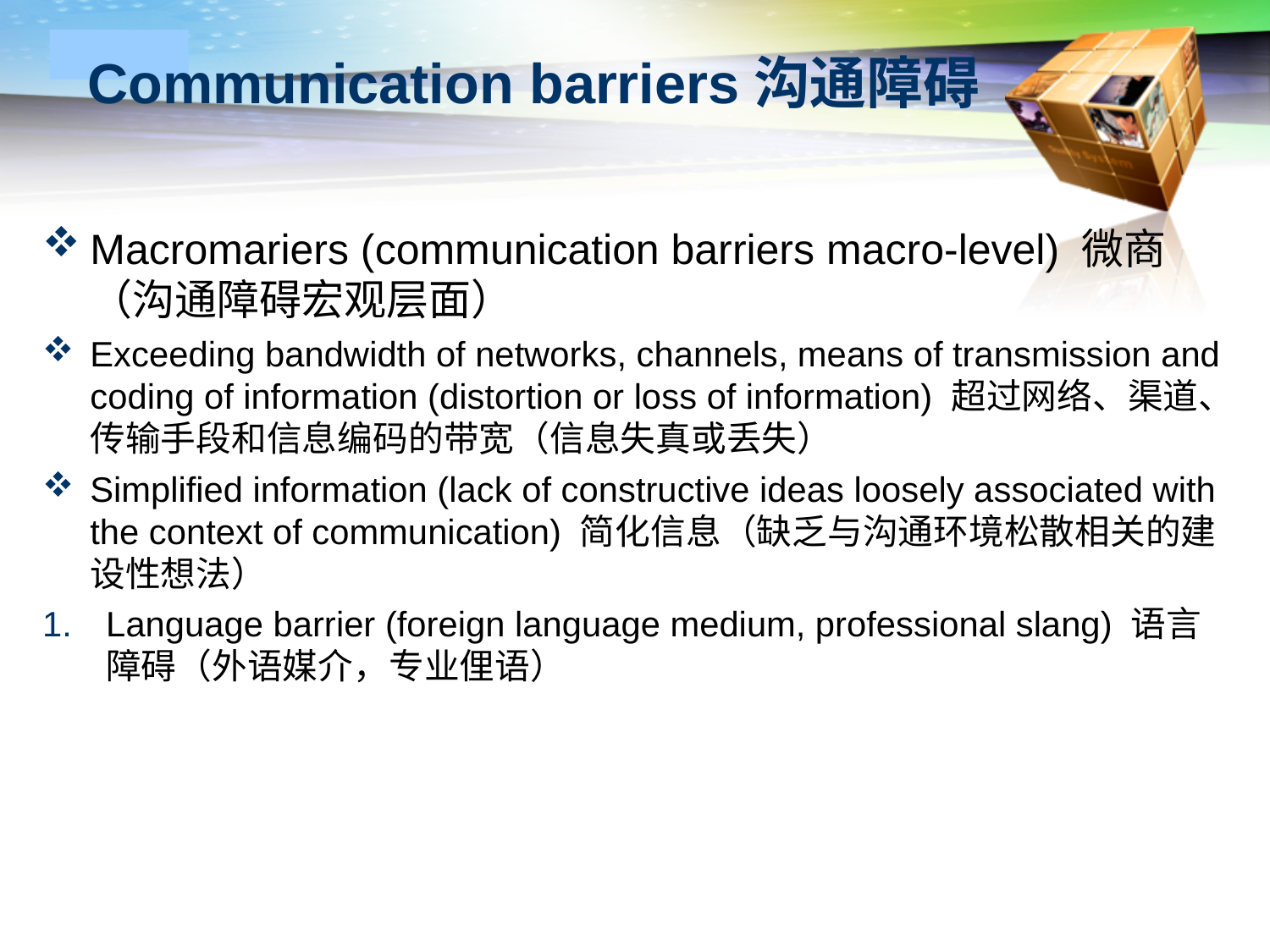

# Communication barriers沟通障碍

Macromariers (communication barriers macro-level) 微商（沟通障碍宏观层面）
Exceeding bandwidth of networks, channels, means of transmission and coding of information (distortion or loss of information) 超过网络、渠道、传输手段和信息编码的带宽（信息失真或丢失）
Simplified information (lack of constructive ideas loosely associated with the context of communication) 简化信息（缺乏与沟通环境松散相关的建设性想法）
Language barrier (foreign language medium, professional slang) 语言障碍（外语媒介，专业俚语）